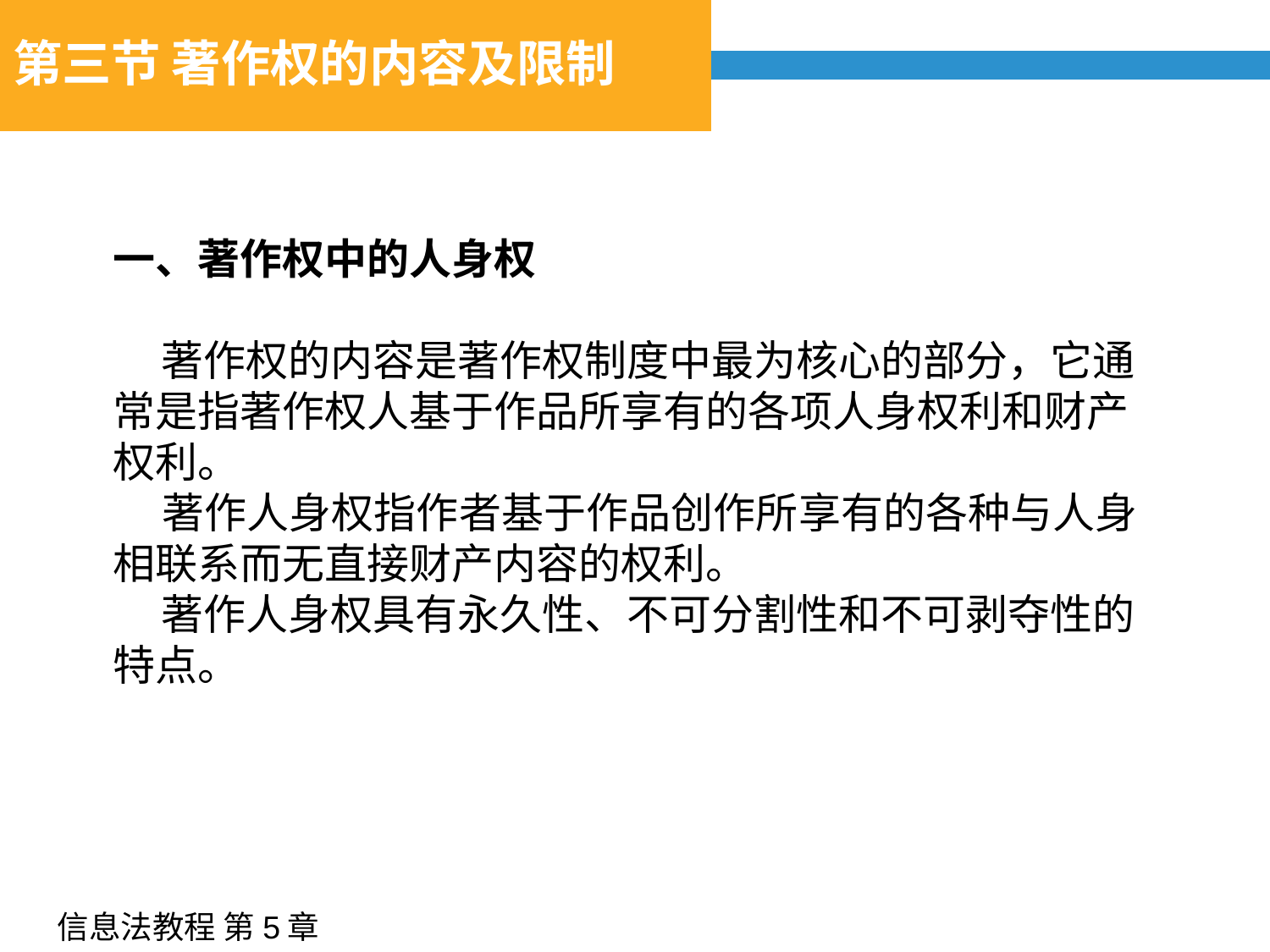

# 第三节 著作权的内容及限制
一、著作权中的人身权

    著作权的内容是著作权制度中最为核心的部分，它通常是指著作权人基于作品所享有的各项人身权利和财产权利。
    著作人身权指作者基于作品创作所享有的各种与人身相联系而无直接财产内容的权利。
    著作人身权具有永久性、不可分割性和不可剥夺性的特点。

信息法教程 第5章